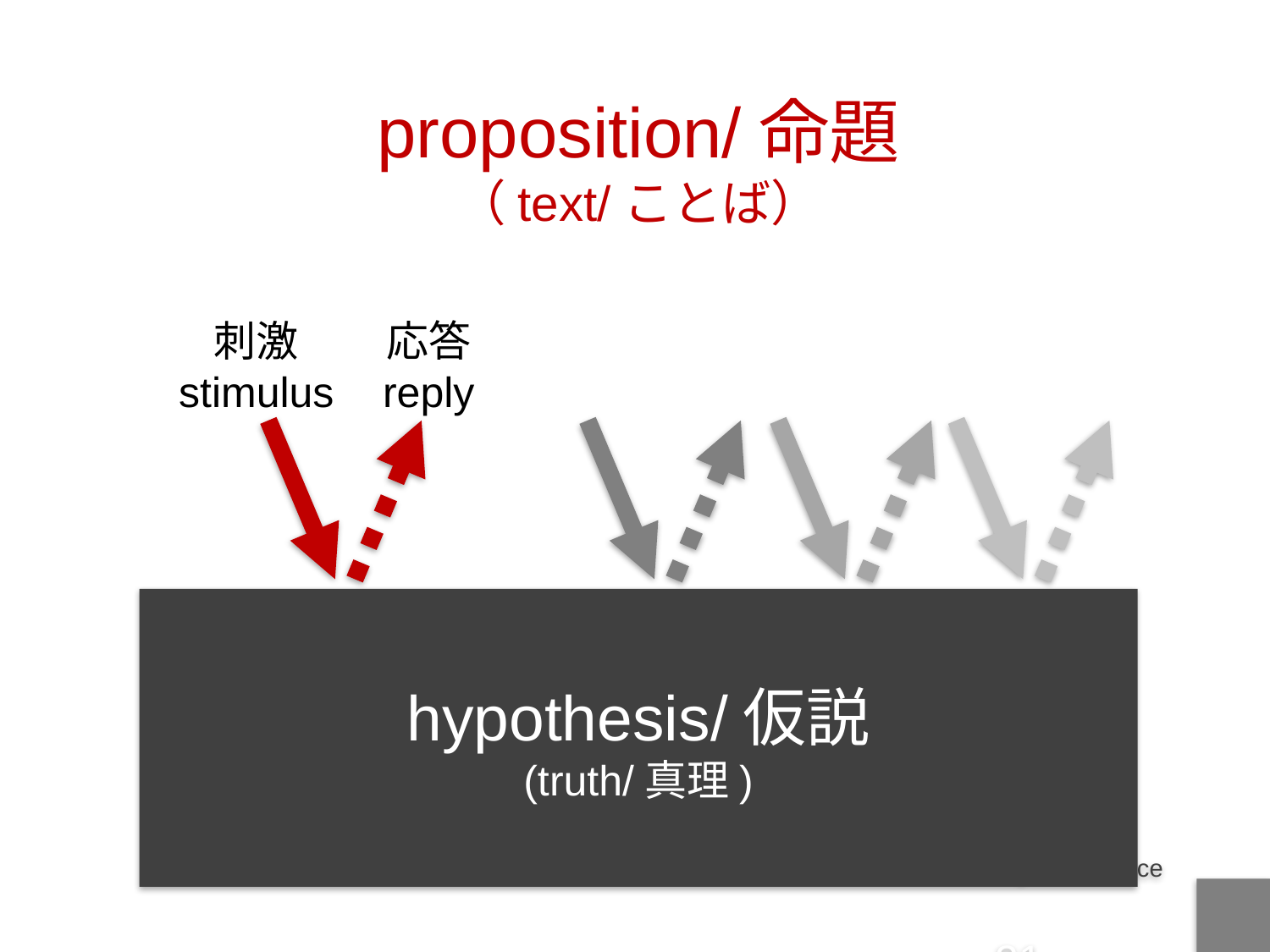

proposition/命題
（text/ことば）
刺激
stimulus
応答
reply

hypothesis/仮説
(truth/真理)
truth/真理